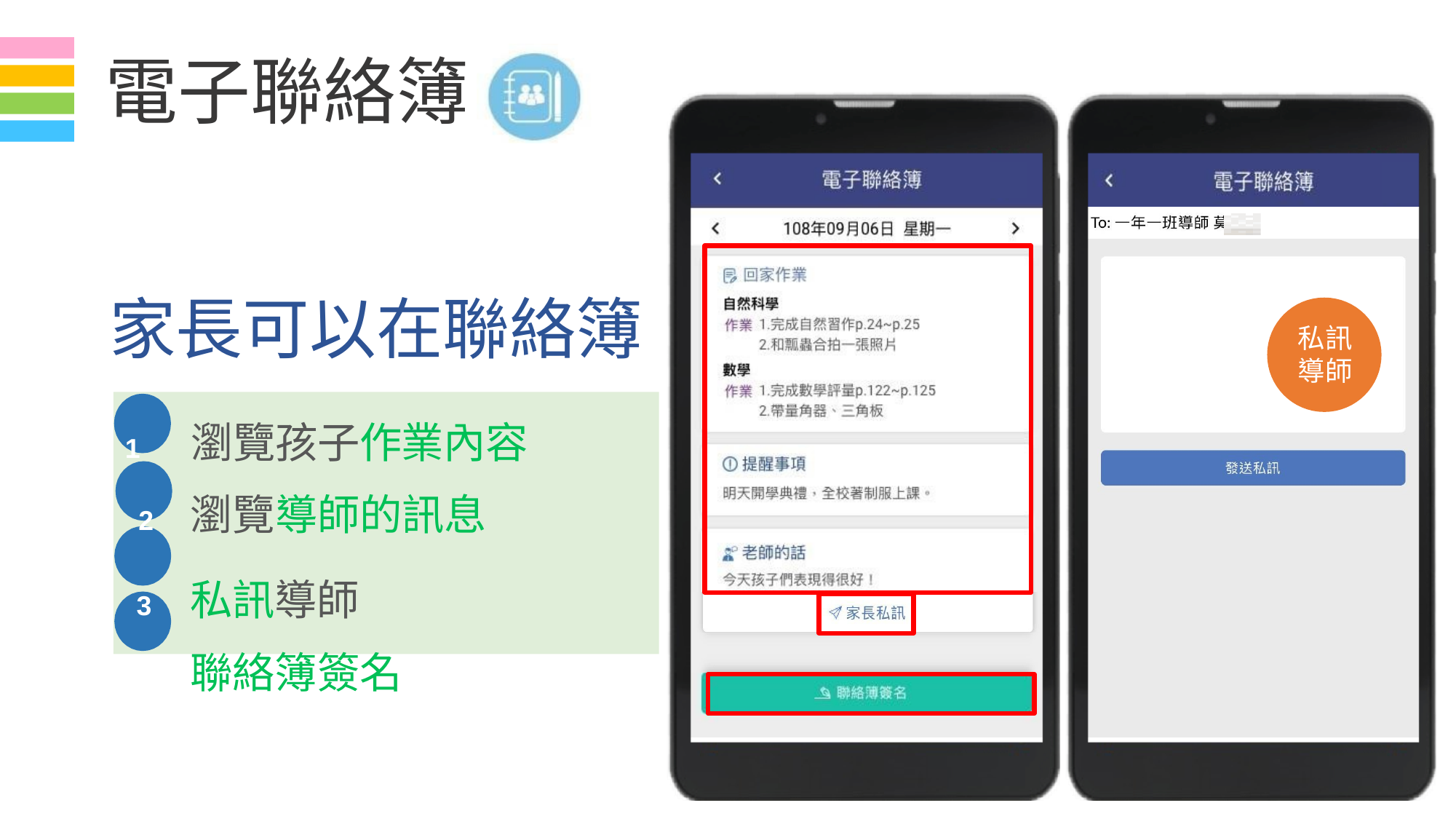

# 電子聯絡簿

家長可以在聯絡簿

私訊
導師
1	瀏覽孩子作業內容
          2	瀏覽導師的訊息
       3	私訊導師
      4	聯絡簿簽名